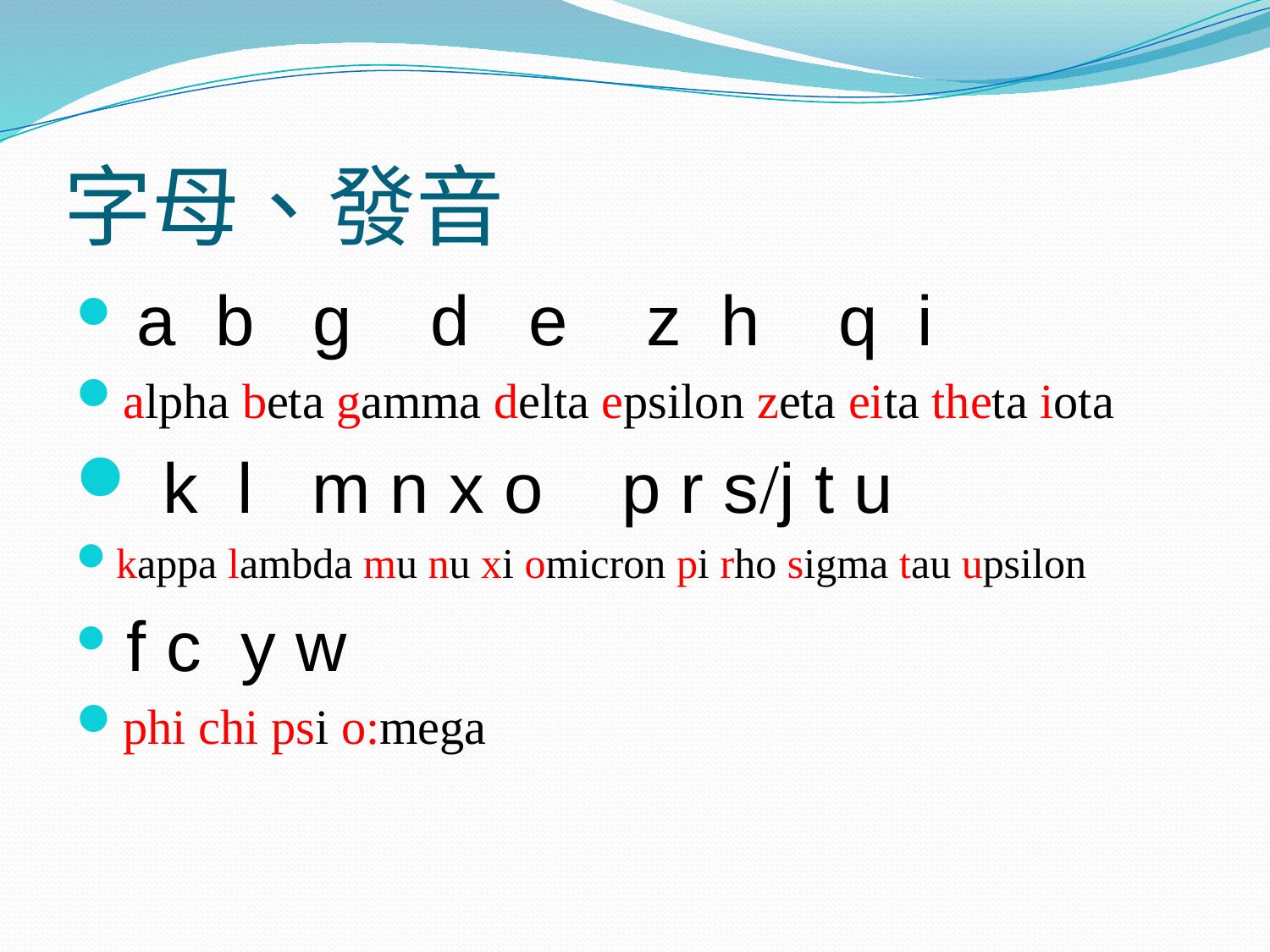

# 字母、發音
 a  b   g    d   e    z  h    q  i
alpha beta gamma delta epsilon zeta eita theta iota
 k  l   m n x o    p r s/j t u
kappa lambda mu nu xi omicron pi rho sigma tau upsilon
 f c  y w
phi chi psi o:mega